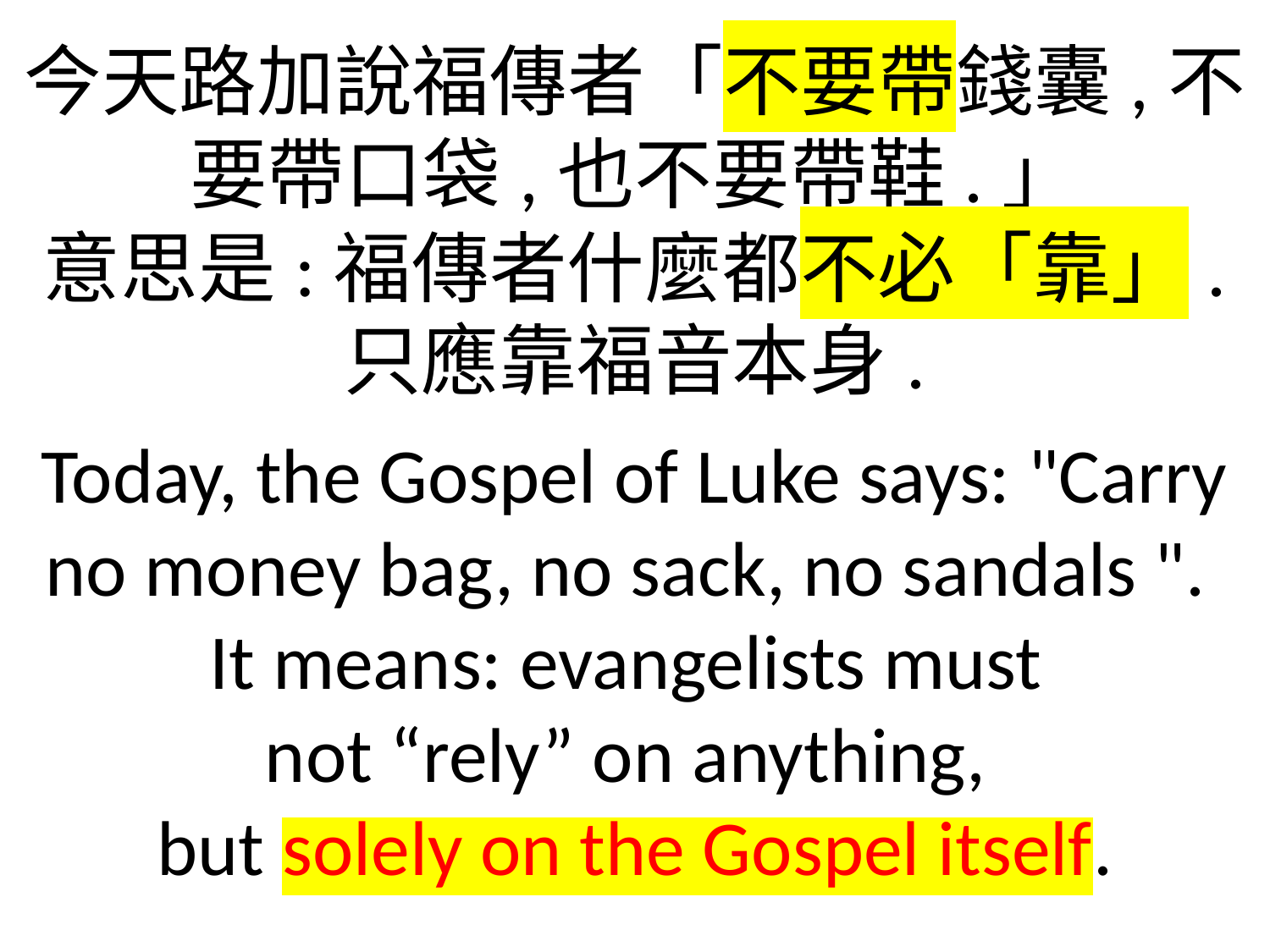

今天路加說福傳者「不要帶錢囊,不要帶口袋,也不要帶鞋.」
意思是:福傳者什麼都不必「靠」.
只應靠福音本身.
Today, the Gospel of Luke says: "Carry no money bag, no sack, no sandals ".
It means: evangelists must
not “rely” on anything,
but solely on the Gospel itself.